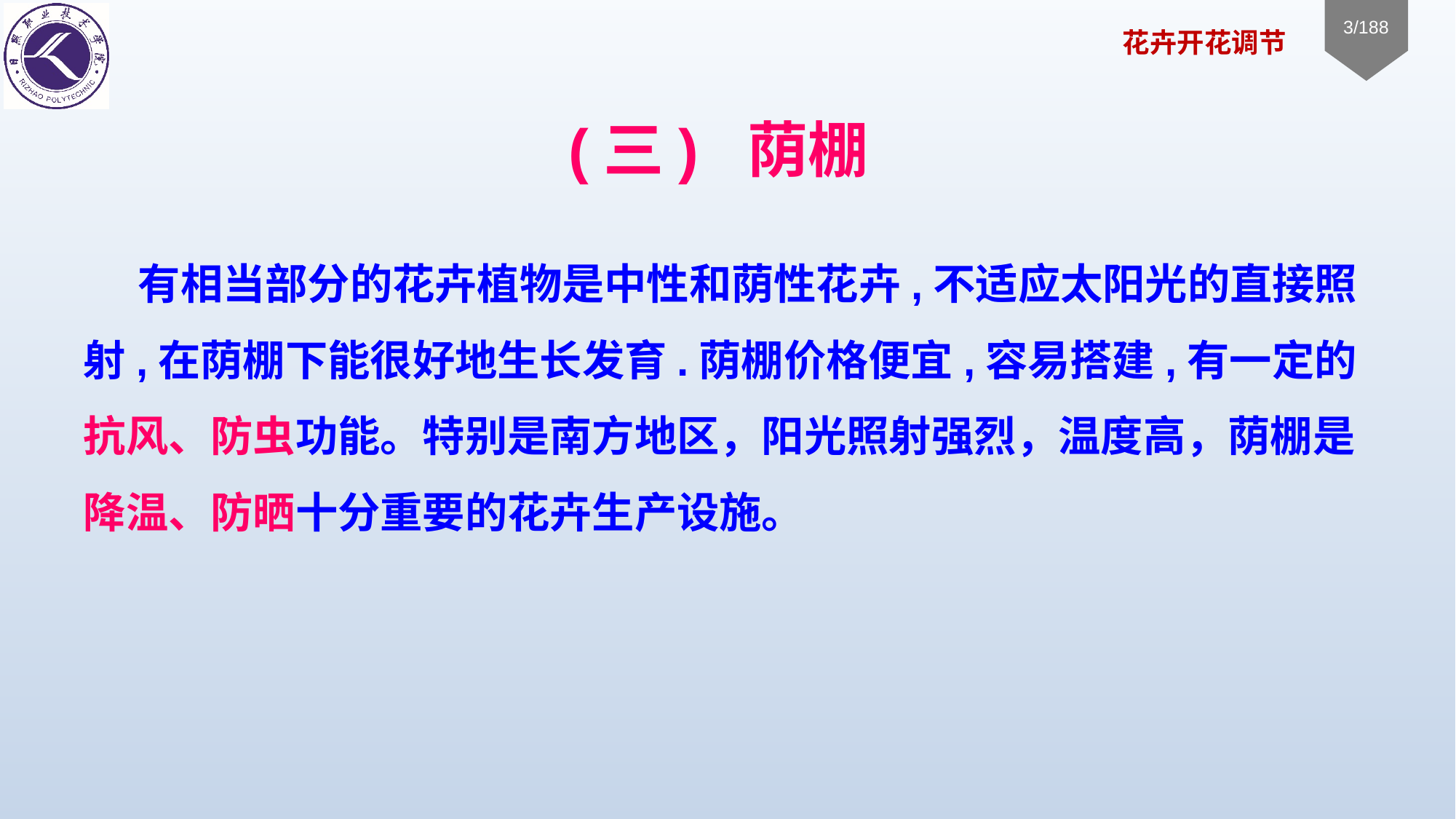

# (三)  荫棚
有相当部分的花卉植物是中性和荫性花卉,不适应太阳光的直接照射,在荫棚下能很好地生长发育.荫棚价格便宜,容易搭建,有一定的抗风、防虫功能。特别是南方地区，阳光照射强烈，温度高，荫棚是降温、防晒十分重要的花卉生产设施。